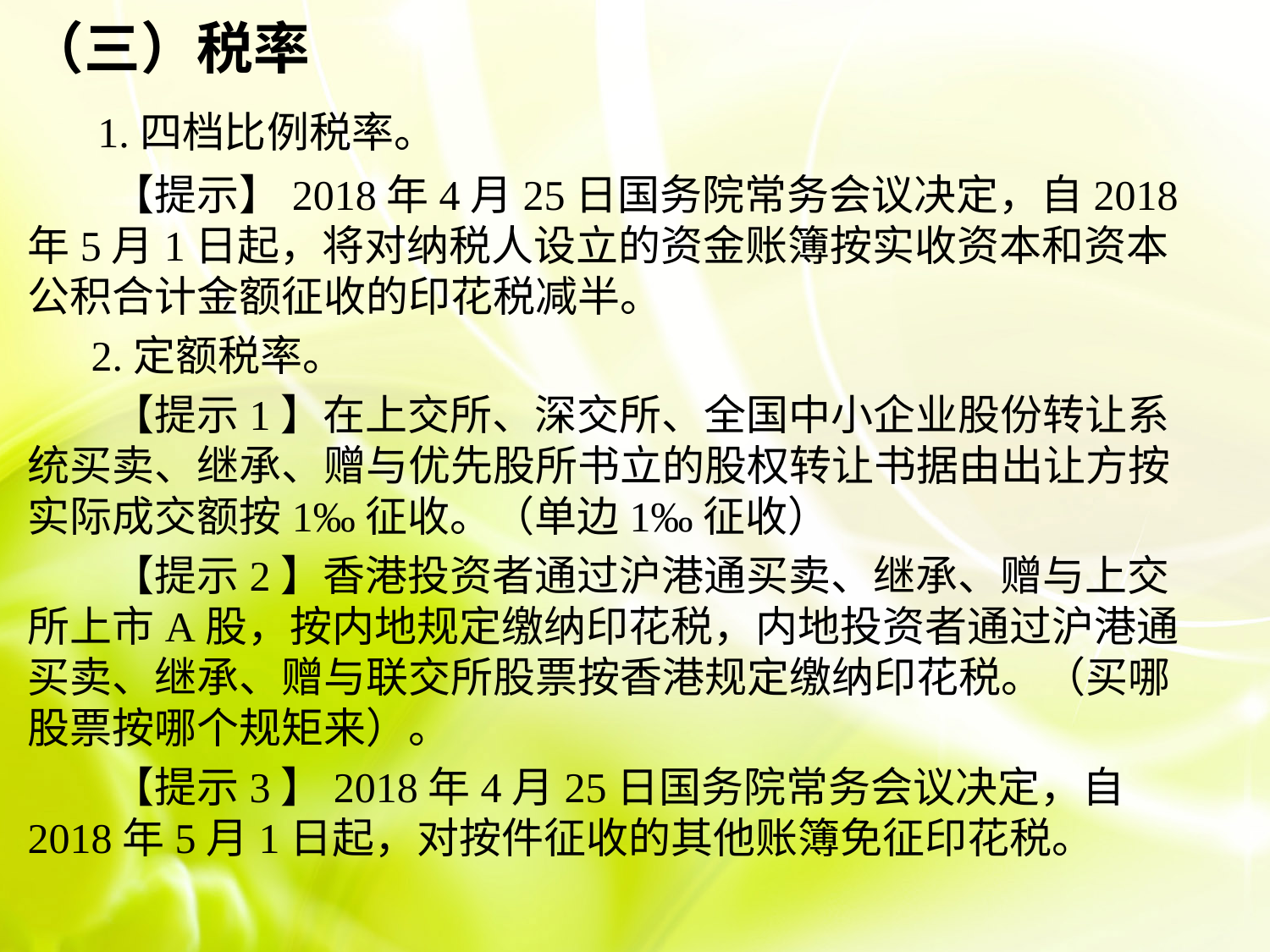

（三）税率
　1.四档比例税率。
　　【提示】2018年4月25日国务院常务会议决定，自2018年5月1日起，将对纳税人设立的资金账簿按实收资本和资本公积合计金额征收的印花税减半。
      2.定额税率。
　　【提示1】在上交所、深交所、全国中小企业股份转让系统买卖、继承、赠与优先股所书立的股权转让书据由出让方按实际成交额按1‰征收。（单边1‰征收）
　　【提示2】香港投资者通过沪港通买卖、继承、赠与上交所上市A股，按内地规定缴纳印花税，内地投资者通过沪港通买卖、继承、赠与联交所股票按香港规定缴纳印花税。（买哪股票按哪个规矩来）。
　　【提示3】2018年4月25日国务院常务会议决定，自2018年5月1日起，对按件征收的其他账簿免征印花税。